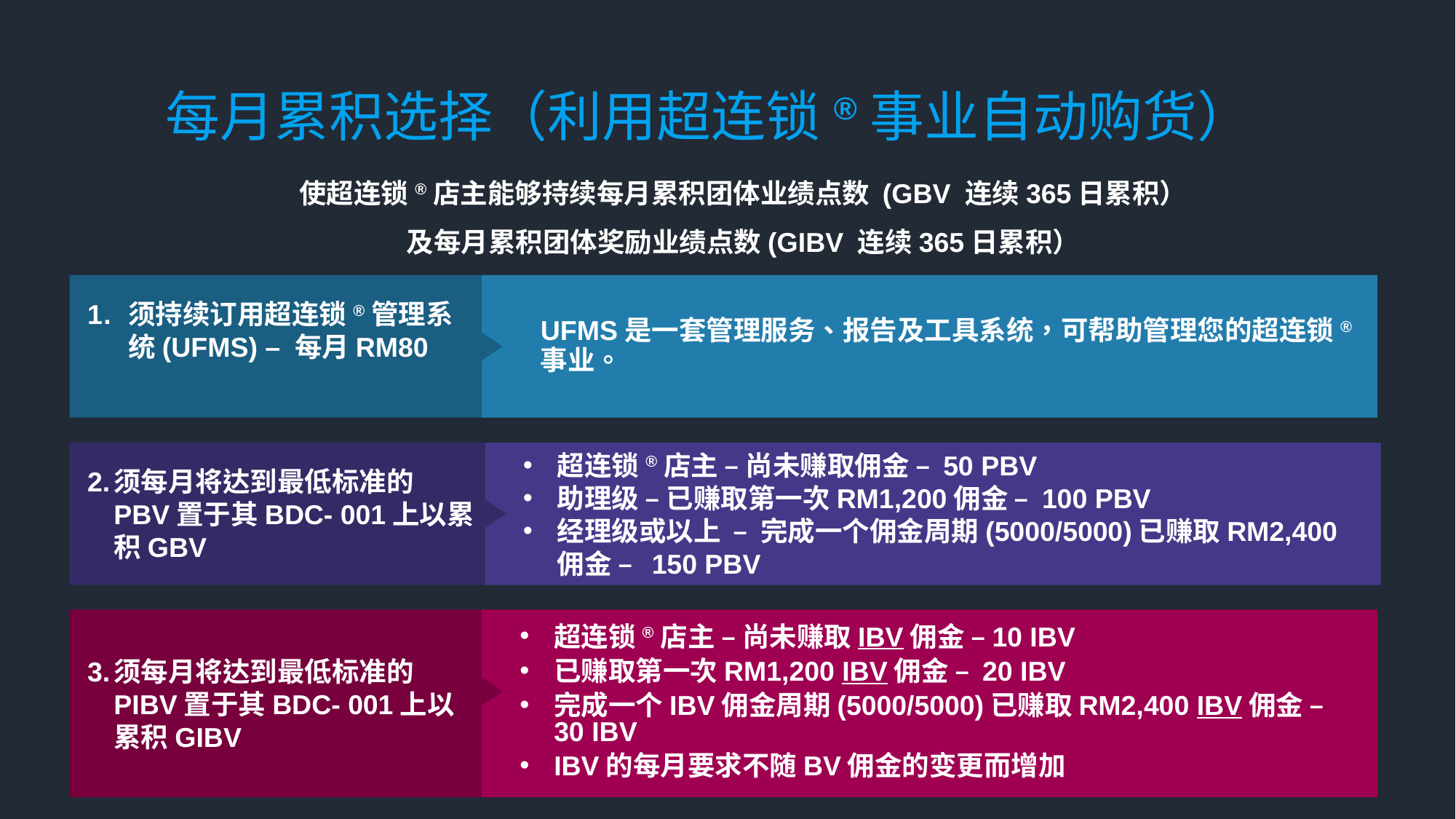

每月累积选择（利用超连锁®事业自动购货）
使超连锁®店主能够持续每月累积团体业绩点数 (GBV 连续365日累积）
及每月累积团体奖励业绩点数(GIBV 连续365日累积）
UFMS是一套管理服务、报告及工具系统，可帮助管理您的超连锁®事业。
须持续订用超连锁®管理系统(UFMS) – 每月RM80

超连锁®店主 – 尚未赚取佣金 – 50 PBV
助理级 – 已赚取第一次RM1,200佣金 – 100 PBV
经理级或以上  –  完成一个佣金周期(5000/5000)已赚取RM2,400佣金 –  150 PBV
2.	须每月将达到最低标准的PBV置于其BDC- 001上以累积GBV

3.	须每月将达到最低标准的PIBV置于其BDC- 001上以累积GIBV
超连锁®店主 – 尚未赚取IBV佣金 –10 IBV
已赚取第一次RM1,200 IBV佣金 – 20 IBV
完成一个IBV佣金周期(5000/5000)已赚取RM2,400 IBV佣金 – 30 IBV
IBV的每月要求不随BV佣金的变更而增加